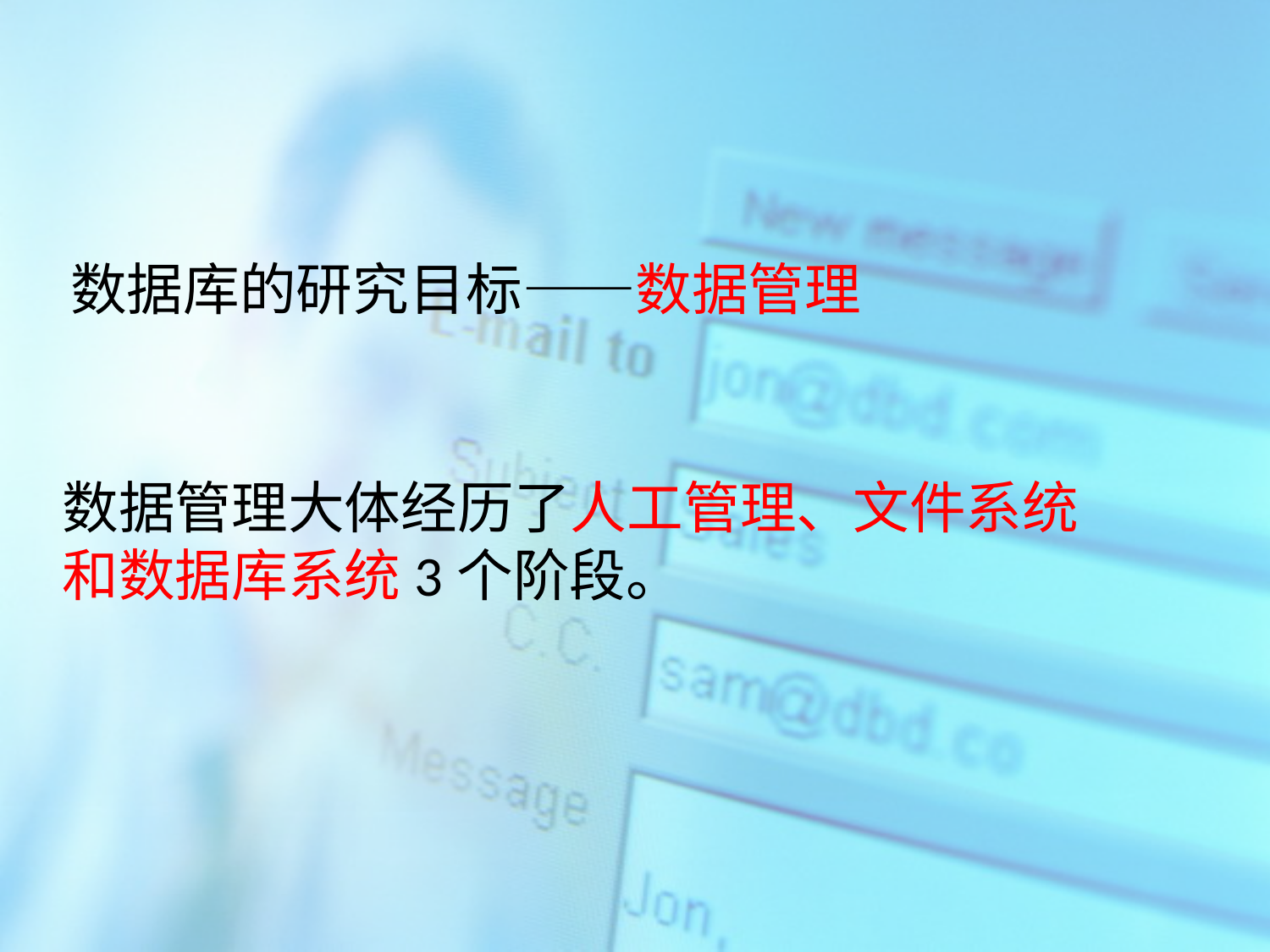

数据库的研究目标——数据管理
数据管理大体经历了人工管理、文件系统和数据库系统3个阶段。